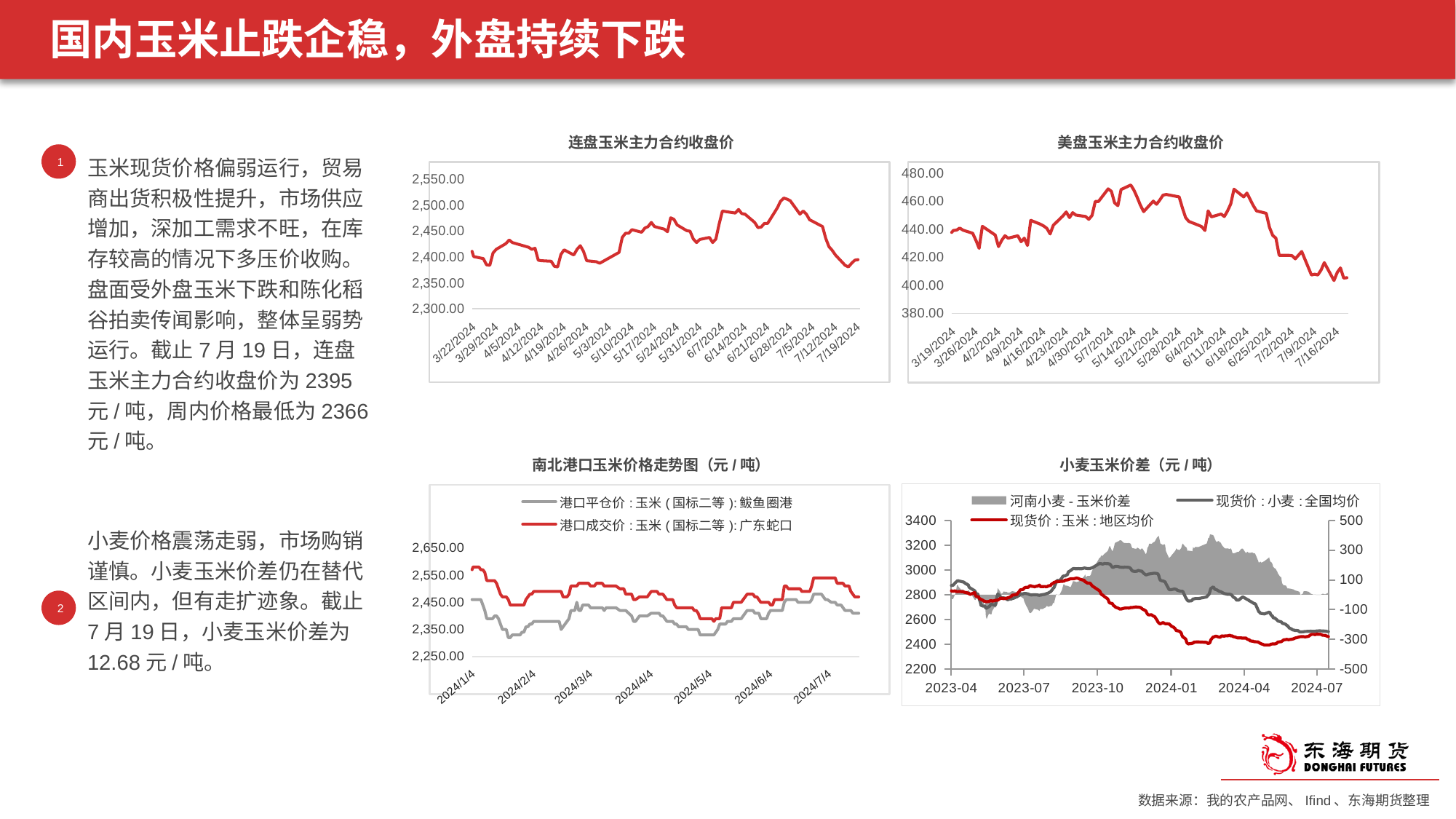

# 国内玉米止跌企稳，外盘持续下跌
连盘玉米主力合约收盘价

美盘玉米主力合约收盘价

1
玉米现货价格偏弱运行，贸易商出货积极性提升，市场供应增加，深加工需求不旺，在库存较高的情况下多压价收购。盘面受外盘玉米下跌和陈化稻谷拍卖传闻影响，整体呈弱势运行。截止7月19日，连盘玉米主力合约收盘价为2395元/吨，周内价格最低为2366元/吨。

### Chart

| Category |  |
|---|---|
| 45492 | 2395.0 |
| 45491 | 2394.0 |
| 45490 | 2388.0 |
| 45489 | 2381.0 |
| 45488 | 2384.0 |
| 45485 | 2404.0 |
| 45484 | 2413.0 |
| 45483 | 2420.0 |
| 45482 | 2436.0 |
| 45481 | 2459.0 |
| 45478 | 2469.0 |
| 45477 | 2472.0 |
| 45476 | 2483.0 |
| 45475 | 2489.0 |
| 45474 | 2483.0 |
| 45471 | 2509.0 |
| 45470 | 2512.0 |
| 45469 | 2514.0 |
| 45468 | 2508.0 |
| 45467 | 2495.0 |
| 45464 | 2465.0 |
| 45463 | 2465.0 |
| 45462 | 2458.0 |
| 45461 | 2457.0 |
| 45460 | 2467.0 |
| 45457 | 2483.0 |
| 45456 | 2484.0 |
| 45455 | 2492.0 |
| 45454 | 2485.0 |
| 45450 | 2489.0 |
| 45449 | 2464.0 |
| 45448 | 2435.0 |
| 45447 | 2428.0 |
| 45446 | 2438.0 |
| 45443 | 2434.0 |
| 45442 | 2428.0 |
| 45441 | 2435.0 |
| 45440 | 2450.0 |
| 45439 | 2451.0 |
| 45436 | 2462.0 |
| 45435 | 2473.0 |
| 45434 | 2476.0 |
| 45433 | 2449.0 |
| 45432 | 2454.0 |
| 45429 | 2459.0 |
| 45428 | 2467.0 |
| 45427 | 2459.0 |
| 45426 | 2456.0 |
| 45425 | 2448.0 |
| 45422 | 2453.0 |
| 45421 | 2446.0 |
| 45420 | 2446.0 |
| 45419 | 2438.0 |
| 45418 | 2409.0 |
| 45412 | 2388.0 |
| 45411 | 2391.0 |
| 45408 | 2393.0 |
| 45407 | 2411.0 |
| 45406 | 2422.0 |
| 45405 | 2415.0 |
| 45404 | 2404.0 |
| 45401 | 2414.0 |
| 45400 | 2405.0 |
| 45399 | 2381.0 |
| 45398 | 2382.0 |
| 45397 | 2392.0 |
| 45394 | 2393.0 |
| 45393 | 2394.0 |
| 45392 | 2417.0 |
| 45391 | 2415.0 |
| 45390 | 2419.0 |
| 45385 | 2428.0 |
| 45384 | 2433.0 |
| 45383 | 2426.0 |
| 45380 | 2415.0 |
| 45379 | 2408.0 |
| 45378 | 2384.0 |
| 45377 | 2385.0 |
| 45376 | 2397.0 |
| 45373 | 2401.0 |
| 45372 | 2421.0 |
| 45371 | 2424.0 |
| 45370 | 2420.0 |
| 45369 | 2440.0 |
| 45366 | 2451.0 |
| 45365 | 2425.0 |
| 45364 | 2438.0 |
| 45363 | 2441.0 |
| 45362 | 2428.0 |
| 45359 | 2445.0 |
| 45358 | 2452.0 |
| 45357 | 2453.0 |
| 45356 | 2444.0 |
| 45355 | 2440.0 |
| 45352 | 2462.0 |
| 45351 | 2462.0 |
| 45350 | 2452.0 |
| 45349 | 2453.0 |
| 45348 | 2460.0 |
| 45345 | 2463.0 |
| 45344 | 2464.0 |
| 45343 | 2426.0 |
| 45342 | 2404.0 |
| 45341 | 2391.0 |
| 45330 | 2413.0 |
| 45329 | 2407.0 |
| 45328 | 2415.0 |
| 45327 | 2395.0 |
| 45324 | 2405.0 |
| 45323 | 2401.0 |
| 45322 | 2390.0 |
| 45321 | 2373.0 |
| 45320 | 2376.0 |
| 45317 | 2358.0 |
| 45316 | 2347.0 |
| 45315 | 2345.0 |
| 45314 | 2340.0 |
| 45313 | 2323.0 |
| 45310 | 2343.0 |
| 45309 | 2358.0 |
| 45308 | 2357.0 |
| 45307 | 2386.0 |
| 45306 | 2384.0 |
| 45303 | 2375.0 |
| 45302 | 2406.0 |
| 45301 | 2355.0 |
| 45300 | 2387.0 |
| 45299 | 2390.0 |
| 45296 | 2395.0 |
| 45295 | 2423.0 |
| 45294 | 2435.0 |
| 45293 | 2424.0 |
| 45289 | 2413.0 |
| 45288 | 2437.0 |
| 45287 | 2410.0 |
| 45286 | 2417.0 |
| 45285 | 2436.0 |
| 45282 | 2416.0 |

### Chart

| Category |  |
|---|---|
| 45492 | 405.5 |
| 45491 | 405.25 |
| 45490 | 412.5 |
| 45489 | 409.25 |
| 45488 | 403.5 |
| 45485 | 416.25 |
| 45484 | 411.0 |
| 45483 | 407.5 |
| 45482 | 408.0 |
| 45481 | 407.5 |
| 45478 | 424.25 |
| 45476 | 419.0 |
| 45475 | 421.25 |
| 45474 | 421.5 |
| 45471 | 421.5 |
| 45470 | 433.75 |
| 45469 | 435.75 |
| 45468 | 441.5 |
| 45467 | 451.5 |
| 45464 | 453.25 |
| 45463 | 457.0 |
| 45461 | 466.0 |
| 45460 | 463.25 |
| 45457 | 468.75 |
| 45456 | 458.25 |
| 45455 | 453.25 |
| 45454 | 449.25 |
| 45453 | 451.0 |
| 45450 | 449.0 |
| 45449 | 453.25 |
| 45448 | 439.25 |
| 45447 | 442.0 |
| 45446 | 443.0 |
| 45443 | 445.75 |
| 45442 | 448.5 |
| 45441 | 455.5 |
| 45440 | 463.25 |
| 45436 | 465.0 |
| 45435 | 464.5 |
| 45434 | 461.0 |
| 45433 | 458.0 |
| 45432 | 460.25 |
| 45429 | 452.75 |
| 45428 | 457.25 |
| 45427 | 463.0 |
| 45426 | 468.0 |
| 45425 | 471.75 |
| 45422 | 468.5 |
| 45421 | 457.0 |
| 45420 | 459.0 |
| 45419 | 467.25 |
| 45418 | 469.0 |
| 45415 | 460.0 |
| 45414 | 460.0 |
| 45413 | 450.0 |
| 45412 | 447.25 |
| 45411 | 449.25 |
| 45408 | 450.25 |
| 45407 | 452.0 |
| 45406 | 448.5 |
| 45405 | 452.5 |
| 45404 | 449.75 |
| 45401 | 443.0 |
| 45400 | 436.75 |
| 45399 | 440.75 |
| 45398 | 442.5 |
| 45397 | 443.75 |
| 45394 | 446.5 |
| 45393 | 428.5 |
| 45392 | 433.75 |
| 45391 | 431.25 |
| 45390 | 435.5 |
| 45387 | 433.75 |
| 45386 | 435.5 |
| 45385 | 432.25 |
| 45384 | 427.75 |
| 45383 | 436.0 |
| 45379 | 442.25 |
| 45378 | 426.5 |
| 45377 | 432.25 |
| 45376 | 437.25 |
| 45373 | 439.5 |
| 45372 | 441.0 |
| 45371 | 439.5 |
| 45370 | 439.25 |
| 45369 | 436.5 |
| 45366 | 438.0 |
| 45365 | 434.5 |
| 45364 | 441.25 |
| 45363 | 441.75 |
| 45362 | 441.25 |
| 45359 | 439.75 |
| 45358 | 437.75 |
| 45357 | 429.0 |
| 45356 | 425.75 |
| 45355 | 430.25 |
| 45352 | 424.25 |
| 45351 | 430.0 |
| 45350 | 430.25 |
| 45349 | 424.25 |
| 45348 | 421.5 |
| 45345 | 413.75 |
| 45344 | 419.25 |
| 45343 | 423.25 |
| 45342 | 432.0 |
| 45338 | 429.5 |
| 45337 | 417.75 |
| 45336 | 424.0 |
| 45335 | 431.5 |
| 45334 | 430.75 |
| 45331 | 430.5 |
| 45330 | 433.25 |
| 45329 | 434.75 |
| 45328 | 438.25 |
| 45327 | 443.0 |
| 45324 | 442.75 |
| 45323 | 446.5 |
| 45322 | 448.0 |
| 45321 | 447.75 |
| 45320 | 439.75 |
| 45317 | 446.5 |
| 45316 | 451.0 |
| 45315 | 451.75 |
| 45314 | 446.75 |
| 45313 | 445.5 |
| 45310 | 445.25 |
| 45309 | 443.75 |
| 45308 | 442.0 |
| 45307 | 443.5 |
| 45303 | 448.75 |
| 45302 | 457.25 |
| 45301 | 459.0 |
| 45300 | 459.0 |
| 45299 | 454.5 |
| 45296 | 461.75 |
| 45295 | 466.75 |
| 45294 | 465.0 |
| 45293 | 464.5 |
| 45289 | 470.75 |
| 45288 | 474.25 |
| 45287 | 476.5 |
| 45286 | 480.5 |
| 45282 | 472.75 |
| 45281 | 472.5 |
| 45280 | 470.25 |
| 45279 | 472.75 |
| 45278 | 477.25 |
| 45275 | 482.5 |
| 45274 | 480.0 |
| 45273 | 480.0 |
| 45272 | 484.75 |
| 45271 | 482.0 |
| 45268 | 486.75 |
| 45267 | 487.5 |
| 45266 | 483.75 |
| 45265 | 490.25 |
| 45264 | 485.0 |
| 45261 | 484.0 |
| 45260 | 482.5 |
| 45259 | 475.75 |
| 45258 | 473.75 |
| 45257 | 475.5 |
| 45254 | 482.75 |
| 45252 | 487.5 |
| 45251 | 488.75 |
| 45250 | 487.5 |
| 45247 | 486.0 |
| 45246 | 492.5 |
| 45245 | 471.5 |
| 45244 | 478.5 |
| 45243 | 476.75 |
| 45240 | 464.0 |
| 45239 | 468.5 |
| 45238 | 475.0 |
| 45237 | 469.0 |
| 45236 | 477.75 |
| 45233 | 478.0 |
| 45232 | 470.0 |
| 45231 | 475.5 |
| 45230 | 479.0 |
| 45229 | 478.5 |
| 45226 | 481.5 |
| 45225 | 479.75 |
| 45224 | 480.5 |
| 45223 | 483.25 |
| 45222 | 490.75 |
| 45219 | 495.5 |
| 45218 | 505.25 |
| 45217 | 492.75 |
| 45216 | 488.75 |
| 45215 | 489.75 |
| 45212 | 494.0 |
| 45211 | 495.25 |
| 45210 | 488.0 |
| 45209 | 486.0 |
| 45208 | 488.25 |
| 45205 | 492.5 |
| 45204 | 496.25 |
| 45203 | 486.0 |
| 45202 | 487.75 |
| 45201 | 488.25 |
| 45198 | 476.0 |
| 45197 | 489.0 |
| 45196 | 484.75 |
| 45195 | 479.5 |
| 45194 | 481.75 |
| 45191 | 477.75 |
| 45190 | 475.0 |
| 45189 | 481.5 |
| 45188 | 476.0 |
| 45187 | 471.5 |
| 45184 | 475.25 |
| 45183 | 480.5 |
| 45182 | 482.0 |
| 45181 | 477.0 |
| 45180 | 486.0 |
| 45177 | 483.0 |
| 45176 | 486.5 |
| 45175 | 486.0 |
| 45174 | 486.5 |
| 45170 | 482.75 |
| 45169 | 479.25 |
| 45168 | 480.75 |
| 45167 | 487.25 |
| 45166 | 496.75 |
| 45163 | 487.0 |
| 45162 | 488.0 |
| 45161 | 489.75 |
| 45160 | 479.0 |
| 45159 | 482.25 |
| 45156 | 492.5 |
| 45155 | 486.5 |
| 45154 | 481.75 |
| 45153 | 473.75 |
| 45152 | 486.75 |
| 45149 | 487.25 |
| 45148 | 496.25 |
| 45147 | 496.0 |
| 45146 | 499.25 |
| 45145 | 498.0 |
| 45142 | 497.5 |

南北港口玉米价格走势图（元/吨）

小麦玉米价差（元/吨）

### Chart

| Category | 港口平仓价:玉米(国标二等):鲅鱼圈港 | 港口成交价:玉米(国标二等):广东蛇口 |
|---|---|---|
| 45492 | 2410.0 | 2470.0 |
| 45491 | 2410.0 | 2470.0 |
| 45490 | 2410.0 | 2470.0 |
| 45489 | 2410.0 | 2480.0 |
| 45488 | 2420.0 | 2490.0 |
| 45487 | 2420.0 | 2510.0 |
| 45486 | 2420.0 | 2510.0 |
| 45485 | 2420.0 | 2510.0 |
| 45484 | 2430.0 | 2520.0 |
| 45483 | 2440.0 | 2520.0 |
| 45482 | 2440.0 | 2520.0 |
| 45481 | 2440.0 | 2520.0 |
| 45480 | 2450.0 | 2540.0 |
| 45479 | 2450.0 | 2540.0 |
| 45478 | 2450.0 | 2540.0 |
| 45477 | None | None |
| 45476 | 2460.0 | 2540.0 |
| 45475 | 2460.0 | 2540.0 |
| 45474 | 2470.0 | 2540.0 |
| 45473 | 2480.0 | 2540.0 |
| 45472 | 2480.0 | 2540.0 |
| 45471 | 2480.0 | 2540.0 |
| 45470 | 2480.0 | 2540.0 |
| 45469 | 2480.0 | 2540.0 |
| 45468 | 2460.0 | 2510.0 |
| 45467 | 2450.0 | 2490.0 |
| 45466 | 2450.0 | 2490.0 |
| 45465 | 2450.0 | 2490.0 |
| 45464 | 2450.0 | 2490.0 |
| 45463 | 2450.0 | 2490.0 |
| 45462 | 2450.0 | 2500.0 |
| 45461 | 2450.0 | 2500.0 |
| 45460 | 2460.0 | 2500.0 |
| 45459 | 2460.0 | 2500.0 |
| 45458 | 2460.0 | 2500.0 |
| 45457 | 2460.0 | 2500.0 |
| 45456 | 2460.0 | 2500.0 |
| 45455 | 2460.0 | 2510.0 |
| 45454 | 2450.0 | 2510.0 |
| 45453 | 2420.0 | 2460.0 |
| 45452 | 2420.0 | 2460.0 |
| 45451 | 2420.0 | 2460.0 |
| 45450 | 2420.0 | 2460.0 |
| 45449 | 2420.0 | 2460.0 |
| 45448 | 2420.0 | 2440.0 |
| 45447 | 2420.0 | 2440.0 |
| 45446 | 2410.0 | 2450.0 |
| 45445 | 2390.0 | 2450.0 |
| 45444 | 2390.0 | 2450.0 |
| 45443 | 2390.0 | 2450.0 |
| 45442 | 2390.0 | 2450.0 |
| 45441 | 2410.0 | 2460.0 |
| 45440 | 2410.0 | 2470.0 |
| 45439 | 2410.0 | 2470.0 |
| 45438 | 2420.0 | 2480.0 |
| 45437 | 2420.0 | 2480.0 |
| 45436 | 2420.0 | 2480.0 |
| 45435 | 2420.0 | 2480.0 |
| 45434 | 2410.0 | 2470.0 |
| 45433 | 2400.0 | 2460.0 |
| 45432 | 2390.0 | 2450.0 |
| 45431 | 2390.0 | 2450.0 |
| 45430 | 2390.0 | 2450.0 |
| 45429 | 2390.0 | 2450.0 |
| 45428 | 2390.0 | 2450.0 |
| 45427 | 2380.0 | 2430.0 |
| 45426 | 2380.0 | 2430.0 |
| 45425 | 2380.0 | 2430.0 |
| 45424 | 2370.0 | 2430.0 |
| 45423 | 2370.0 | 2430.0 |
| 45422 | 2370.0 | 2430.0 |
| 45421 | 2370.0 | 2390.0 |
| 45420 | 2350.0 | 2390.0 |
| 45419 | 2340.0 | 2390.0 |
| 45418 | 2330.0 | 2380.0 |
| 45417 | 2330.0 | 2390.0 |
| 45416 | 2330.0 | 2390.0 |
| 45415 | 2330.0 | 2390.0 |
| 45414 | 2330.0 | 2390.0 |
| 45413 | 2330.0 | 2390.0 |
| 45412 | 2330.0 | 2390.0 |
| 45411 | 2330.0 | 2390.0 |
| 45410 | 2350.0 | 2410.0 |
| 45409 | 2350.0 | 2420.0 |
| 45408 | 2350.0 | 2420.0 |
| 45407 | 2350.0 | 2430.0 |
| 45406 | 2350.0 | 2430.0 |
| 45405 | 2350.0 | 2430.0 |
| 45404 | 2360.0 | 2430.0 |
| 45403 | 2360.0 | 2430.0 |
| 45402 | 2360.0 | 2430.0 |
| 45401 | 2360.0 | 2430.0 |
| 45400 | 2360.0 | 2430.0 |
| 45399 | 2370.0 | 2430.0 |
| 45398 | 2370.0 | 2440.0 |
| 45397 | 2380.0 | 2460.0 |
| 45396 | 2380.0 | 2460.0 |
| 45395 | 2380.0 | 2460.0 |
| 45394 | 2380.0 | 2460.0 |
| 45393 | 2390.0 | 2470.0 |
| 45392 | 2400.0 | 2480.0 |
| 45391 | 2400.0 | 2480.0 |
| 45390 | 2410.0 | 2480.0 |
| 45389 | 2410.0 | 2490.0 |
| 45388 | 2410.0 | 2490.0 |
| 45387 | 2410.0 | 2490.0 |
| 45386 | 2410.0 | 2490.0 |
| 45385 | None | None |
| 45384 | 2400.0 | 2470.0 |
| 45383 | 2400.0 | 2470.0 |
| 45382 | 2400.0 | 2470.0 |
| 45381 | 2400.0 | 2470.0 |
| 45380 | 2400.0 | 2470.0 |
| 45379 | None | None |
| 45378 | 2380.0 | 2460.0 |
| 45377 | 2380.0 | 2460.0 |
| 45376 | 2400.0 | 2480.0 |
| 45373 | 2420.0 | 2480.0 |
| 45372 | 2420.0 | 2500.0 |
| 45371 | 2420.0 | 2500.0 |
| 45370 | 2420.0 | 2500.0 |
| 45369 | None | None |
| 45368 | 2430.0 | 2510.0 |
| 45367 | 2430.0 | 2510.0 |
| 45366 | 2430.0 | 2510.0 |
| 45365 | 2430.0 | 2510.0 |
| 45364 | 2430.0 | 2510.0 |
| 45363 | 2430.0 | 2510.0 |
| 45362 | 2420.0 | 2510.0 |
| 45361 | 2430.0 | 2520.0 |
| 45360 | 2430.0 | 2520.0 |
| 45359 | 2430.0 | 2520.0 |
| 45358 | 2430.0 | 2520.0 |
| 45357 | 2430.0 | 2510.0 |
| 45356 | 2430.0 | 2510.0 |
| 45355 | 2430.0 | 2510.0 |
| 45354 | 2440.0 | 2520.0 |
| 45353 | 2440.0 | 2520.0 |
| 45352 | 2440.0 | 2520.0 |
| 45351 | 2440.0 | 2520.0 |
| 45350 | 2420.0 | 2520.0 |
| 45349 | 2420.0 | 2520.0 |
| 45348 | 2450.0 | 2510.0 |
| 45347 | 2420.0 | 2510.0 |
| 45346 | 2420.0 | 2510.0 |
| 45345 | 2420.0 | 2510.0 |
| 45344 | 2390.0 | 2480.0 |
| 45343 | 2380.0 | 2470.0 |
| 45342 | 2370.0 | 2470.0 |
| 45341 | 2360.0 | 2470.0 |
| 45340 | 2350.0 | 2490.0 |
| 45339 | 2380.0 | 2490.0 |
| 45338 | 2380.0 | 2490.0 |
| 45337 | 2380.0 | 2490.0 |
| 45336 | 2380.0 | 2490.0 |
| 45335 | 2380.0 | 2490.0 |
| 45334 | 2380.0 | 2490.0 |
| 45333 | 2380.0 | 2490.0 |
| 45332 | 2380.0 | 2490.0 |
| 45331 | 2380.0 | 2490.0 |
| 45330 | 2380.0 | 2490.0 |
| 45329 | 2380.0 | 2490.0 |
| 45328 | 2380.0 | 2490.0 |
| 45327 | 2380.0 | 2490.0 |
| 45326 | 2380.0 | 2490.0 |
| 45325 | 2370.0 | 2480.0 |
| 45324 | 2370.0 | 2480.0 |
| 45323 | 2360.0 | 2470.0 |
| 45322 | 2360.0 | 2460.0 |
| 45321 | 2340.0 | 2440.0 |
| 45320 | 2340.0 | 2440.0 |
| 45319 | 2330.0 | 2440.0 |
| 45318 | 2330.0 | 2440.0 |
| 45317 | 2330.0 | 2440.0 |
| 45316 | 2330.0 | 2440.0 |
| 45315 | 2330.0 | 2440.0 |
| 45314 | 2320.0 | 2440.0 |
| 45313 | 2320.0 | 2460.0 |
| 45312 | 2350.0 | 2470.0 |
| 45311 | 2350.0 | 2470.0 |
| 45310 | 2350.0 | 2470.0 |
| 45309 | 2370.0 | 2480.0 |
| 45308 | 2390.0 | 2500.0 |
| 45307 | 2400.0 | 2520.0 |
| 45306 | 2400.0 | 2530.0 |
| 45305 | 2390.0 | 2530.0 |
| 45304 | 2390.0 | 2530.0 |
| 45303 | 2390.0 | 2530.0 |
| 45302 | 2390.0 | 2530.0 |
| 45301 | 2420.0 | 2560.0 |
| 45300 | 2440.0 | 2570.0 |
| 45299 | 2460.0 | 2570.0 |
| 45298 | 2460.0 | 2580.0 |
| 45297 | 2460.0 | 2580.0 |
| 45296 | 2460.0 | 2580.0 |
| 45295 | 2460.0 | 2580.0 |
| 45294 | 2460.0 | 2560.0 |
| 45293 | 2460.0 | 2560.0 |
| 45292 | 2460.0 | 2560.0 |
| 45291 | 2460.0 | 2560.0 |
| 45290 | 2460.0 | 2560.0 |
| 45289 | 2460.0 | 2560.0 |
| 45288 | 2460.0 | 2550.0 |
| 45287 | 2460.0 | 2560.0 |
| 45286 | 2480.0 | 2580.0 |
| 45285 | 2490.0 | 2570.0 |
| 45284 | 2440.0 | 2550.0 |
| 45283 | 2440.0 | 2550.0 |
| 45282 | 2440.0 | 2550.0 |
| 45281 | 2430.0 | 2540.0 |
| 45280 | 2430.0 | 2540.0 |
| 45279 | 2450.0 | 2560.0 |
| 45278 | 2470.0 | 2590.0 |
| 45277 | 2510.0 | 2620.0 |
| 45276 | 2510.0 | 2620.0 |
| 45275 | 2510.0 | 2620.0 |
| 45274 | 2520.0 | 2620.0 |
| 45273 | 2540.0 | 2630.0 |
| 45272 | 2540.0 | 2650.0 |
| 45271 | 2580.0 | 2660.0 |
| 45270 | 2580.0 | 2660.0 |
| 45269 | 2580.0 | 2660.0 |
| 45268 | 2580.0 | 2660.0 |
| 45267 | 2580.0 | 2660.0 |
| 45266 | 2580.0 | 2660.0 |
| 45265 | 2590.0 | 2660.0 |
| 45264 | 2590.0 | 2660.0 |
| 45263 | 2600.0 | 2680.0 |
| 45262 | 2600.0 | 2680.0 |
| 45261 | 2600.0 | 2680.0 |
| 45260 | 2610.0 | 2680.0 |
| 45259 | 2610.0 | 2690.0 |
| 45258 | 2620.0 | 2710.0 |
| 45257 | 2620.0 | 2710.0 |
| 45256 | 2640.0 | 2730.0 |
| 45255 | 2640.0 | 2730.0 |
| 45254 | 2640.0 | 2730.0 |
| 45253 | 2640.0 | 2730.0 |
| 45252 | 2650.0 | 2740.0 |
| 45251 | 2660.0 | 2740.0 |
| 45250 | 2650.0 | 2740.0 |
| 45249 | 2640.0 | 2730.0 |
| 45248 | 2640.0 | 2730.0 |
| 45247 | 2640.0 | 2730.0 |
| 45246 | 2630.0 | 2730.0 |
| 45245 | 2630.0 | 2730.0 |
| 45244 | 2630.0 | 2710.0 |
| 45243 | 2630.0 | 2710.0 |
| 45242 | 2640.0 | 2730.0 |
| 45241 | 2640.0 | 2730.0 |
| 45240 | 2640.0 | 2730.0 |
| 45239 | 2630.0 | 2730.0 |
| 45238 | 2630.0 | 2730.0 |
| 45237 | 2630.0 | 2730.0 |
| 45236 | 2630.0 | 2720.0 |
| 45235 | 2620.0 | 2710.0 |
| 45234 | 2620.0 | 2710.0 |
| 45233 | 2620.0 | 2710.0 |
| 45232 | 2620.0 | 2710.0 |
| 45231 | 2610.0 | 2710.0 |
| 45230 | 2610.0 | 2710.0 |
| 45229 | 2600.0 | 2700.0 |
| 45228 | 2600.0 | 2700.0 |
| 45227 | 2600.0 | 2700.0 |
| 45226 | 2600.0 | 2700.0 |
| 45225 | 2630.0 | 2720.0 |
| 45224 | 2630.0 | 2720.0 |
| 45223 | 2620.0 | 2720.0 |
| 45222 | 2600.0 | 2720.0 |
| 45221 | 2590.0 | 2720.0 |
| 45220 | 2590.0 | 2720.0 |
| 45219 | 2590.0 | 2720.0 |
| 45218 | 2590.0 | 2730.0 |
| 45217 | 2620.0 | 2730.0 |
| 45216 | 2690.0 | 2760.0 |
| 45215 | 2710.0 | 2760.0 |
| 45214 | 2720.0 | 2770.0 |
| 45213 | 2720.0 | 2770.0 |
| 45212 | 2720.0 | 2770.0 |
| 45211 | 2720.0 | 2770.0 |
| 45210 | 2720.0 | 2780.0 |
| 45209 | 2720.0 | 2810.0 |
| 45208 | 2720.0 | 2810.0 |
| 45207 | 2730.0 | 2830.0 |
| 45206 | 2730.0 | 2850.0 |
| 45205 | 2730.0 | 2880.0 |
| 45204 | 2730.0 | 2880.0 |
| 45203 | 2730.0 | 2880.0 |
| 45202 | 2730.0 | 2880.0 |
| 45201 | 2730.0 | 2880.0 |
| 45200 | 2730.0 | 2880.0 |
| 45199 | 2730.0 | 2880.0 |
| 45197 | 2730.0 | 2880.0 |
| 45196 | 2740.0 | 2880.0 |
| 45195 | 2760.0 | 2910.0 |
| 45194 | 2800.0 | 2910.0 |
| 45193 | 2840.0 | 2930.0 |
| 45192 | 2840.0 | 2930.0 |
| 45191 | 2840.0 | 2930.0 |
| 45190 | 2840.0 | 2950.0 |
| 45189 | 2840.0 | 2950.0 |
| 45188 | 2840.0 | 2950.0 |
| 45187 | 2840.0 | 2950.0 |
| 45186 | 2850.0 | 2980.0 |
| 45185 | 2850.0 | 2980.0 |
| 45184 | 2850.0 | 2980.0 |
| 45183 | 2850.0 | 2980.0 |
| 45182 | 2860.0 | 2980.0 |
| 45181 | 2860.0 | 2990.0 |
| 45180 | 2870.0 | 3000.0 |
| 45179 | 2870.0 | 3000.0 |
| 45178 | 2870.0 | 3000.0 |
| 45177 | 2870.0 | 3000.0 |
| 45176 | 2870.0 | 3000.0 |
| 45175 | 2870.0 | 3000.0 |
| 45174 | 2860.0 | 3000.0 |
| 45173 | 2880.0 | 3000.0 |
| 45172 | 2880.0 | 3000.0 |
| 45171 | 2880.0 | 3000.0 |
| 45170 | 2880.0 | 3000.0 |
| 45169 | 2880.0 | 3000.0 |
| 45168 | 2860.0 | 2950.0 |
| 45167 | 2850.0 | 2940.0 |
| 45166 | 2850.0 | 2940.0 |
| 45165 | 2820.0 | 2940.0 |
| 45164 | 2820.0 | 2940.0 |
| 45163 | 2820.0 | 2940.0 |
| 45162 | 2820.0 | 2940.0 |
| 45161 | 2820.0 | 2940.0 |
| 45160 | 2820.0 | 2930.0 |
| 45159 | 2820.0 | 2930.0 |
| 45158 | 2820.0 | 2920.0 |
| 45157 | 2820.0 | 2920.0 |
| 45156 | None | 2920.0 |
| 45155 | None | 2920.0 |
| 45154 | None | 2920.0 |
| 45153 | None | 2930.0 |
| 45152 | None | 2940.0 |
| 45151 | None | 2950.0 |
| 45150 | None | 2950.0 |
| 45149 | None | 2950.0 |
| 45148 | None | 2950.0 |
| 45147 | 2820.0 | 2950.0 |
| 45146 | 2820.0 | 2920.0 |
| 45145 | 2820.0 | 2910.0 |
| 45144 | 2810.0 | 2890.0 |
| 45143 | 2810.0 | 2890.0 |
| 45142 | 2810.0 | 2890.0 |
| 45141 | 2810.0 | 2880.0 |
| 45140 | 2810.0 | 2880.0 |
| 45139 | 2810.0 | 2880.0 |
| 45138 | 2810.0 | 2880.0 |
| 45137 | 2810.0 | 2880.0 |
| 45136 | 2810.0 | 2880.0 |
| 45135 | 2810.0 | 2880.0 |
| 45134 | 2810.0 | 2880.0 |
| 45133 | 2810.0 | 2890.0 |
| 45132 | 2810.0 | 2890.0 |
| 45131 | 2810.0 | 2900.0 |
| 45130 | 2810.0 | 2900.0 |
| 45129 | 2810.0 | 2900.0 |
| 45128 | 2810.0 | 2900.0 |
| 45127 | 2810.0 | 2900.0 |
| 45126 | 2810.0 | 2910.0 |
| 45125 | None | 2910.0 |
| 45124 | 2810.0 | 2910.0 |
| 45123 | 2820.0 | 2910.0 |
| 45122 | 2820.0 | 2910.0 |
| 45121 | 2820.0 | 2910.0 |
| 45120 | 2850.0 | 2920.0 |
| 45119 | 2850.0 | 2940.0 |
| 45118 | 2850.0 | 2950.0 |
| 45117 | 2850.0 | 2950.0 |
| 45116 | 2850.0 | 2950.0 |
| 45115 | 2850.0 | 2950.0 |
| 45114 | 2850.0 | 2950.0 |
| 45113 | 2820.0 | 2950.0 |
| 45112 | 2820.0 | 2950.0 |
| 45111 | 2820.0 | 2950.0 |
| 45110 | 2820.0 | 2950.0 |
| 45109 | 2810.0 | 2950.0 |
| 45108 | 2810.0 | 2950.0 |
| 45107 | 2810.0 | 2950.0 |
| 45106 | 2810.0 | 2930.0 |
| 45105 | 2760.0 | 2900.0 |
| 45104 | 2760.0 | 2890.0 |
| 45103 | 2750.0 | 2880.0 |
| 45102 | 2740.0 | 2880.0 |
| 45101 | 2740.0 | 2880.0 |
| 45100 | 2740.0 | 2880.0 |
| 45099 | 2740.0 | 2880.0 |
| 45098 | 2740.0 | 2880.0 |
| 45097 | 2740.0 | 2870.0 |
| 45096 | 2720.0 | 2850.0 |
| 45095 | 2720.0 | 2810.0 |
| 45094 | 2720.0 | 2810.0 |
| 45093 | 2720.0 | 2810.0 |
| 45092 | 2700.0 | 2790.0 |
| 45091 | 2700.0 | 2790.0 |
| 45090 | 2700.0 | 2780.0 |
| 45089 | 2700.0 | 2800.0 |
| 45088 | 2700.0 | 2800.0 |
| 45087 | 2700.0 | 2800.0 |
| 45086 | 2700.0 | 2800.0 |
| 45085 | 2700.0 | 2800.0 |
| 45084 | 2700.0 | 2810.0 |
| 45083 | 2700.0 | 2810.0 |
| 45082 | 2700.0 | 2810.0 |
| 45081 | 2700.0 | 2810.0 |

### Chart

| Category | 河南小麦-玉米价差 | 现货价:小麦:全国均价 | 现货价:玉米:地区均价 |
|---|---|---|---|
| 45492 | 12.6900000000001 | 2502.22 | 2462.31 |
| 45491 | 11.3099999999999 | 2502.22 | 2463.69 |
| 45490 | 8.13999999999987 | 2503.33 | 2466.86 |
| 45489 | 5.98000000000002 | 2506.11 | 2469.02 |
| 45488 | 2.44999999999982 | 2506.67 | 2472.55 |
| 45485 | 6.86000000000013 | 2507.78 | 2473.14 |
| 45484 | 5.09999999999991 | 2508.06 | 2474.9 |
| 45483 | 0.860000000000127 | 2508.33 | 2479.14 |
| 45482 | -0.860000000000127 | 2508.61 | 2480.86 |
| 45481 | -0.670000000000073 | 2508.89 | 2480.67 |
| 45478 | -1.25 | 2507.78 | 2481.25 |
| 45477 | -1.05999999999995 | 2507.5 | 2481.06 |
| 45476 | 0.309999999999945 | 2505.28 | 2479.69 |
| 45475 | 2.0 | 2504.72 | 2478.0 |
| 45474 | -0.349999999999909 | 2504.72 | 2480.35 |
| 45471 | 4.61000000000013 | 2505.28 | 2480.39 |
| 45470 | 7.55000000000018 | 2506.39 | 2477.45 |
| 45469 | 11.4699999999998 | 2505.0 | 2473.53 |
| 45468 | 16.7600000000002 | 2505.0 | 2468.24 |
| 45467 | 20.6900000000001 | 2505.0 | 2464.31 |
| 45464 | 23.8200000000002 | 2503.61 | 2461.18 |
| 45463 | 24.29 | 2503.61 | 2460.71 |
| 45462 | 23.9000000000001 | 2502.78 | 2461.1 |
| 45461 | 23.5100000000002 | 2502.0 | 2461.49 |
| 45460 | 7.32999999999993 | 2500.83 | 2462.67 |
| 45457 | -1.28999999999996 | 2500.28 | 2461.29 |
| 45456 | 19.29 | 2500.28 | 2460.71 |
| 45455 | 21.25 | 2505.28 | 2458.75 |
| 45454 | 23.4099999999999 | 2511.11 | 2456.59 |
| 45450 | 29.8800000000001 | 2512.5 | 2450.12 |
| 45449 | 33.6100000000001 | 2515.28 | 2446.39 |
| 45448 | 36.5500000000002 | 2515.56 | 2443.45 |
| 45447 | 37.02 | 2517.22 | 2442.98 |
| 45446 | 39.3699999999999 | 2523.61 | 2440.63 |
| 45443 | 41.7600000000002 | 2532.22 | 2438.24 |
| 45442 | 42.75 | 2540.83 | 2437.25 |
| 45441 | 41.5700000000002 | 2550.28 | 2438.43 |
| 45440 | 50.1999999999998 | 2551.39 | 2439.8 |
| 45439 | 61.5700000000002 | 2559.44 | 2438.43 |
| 45436 | 63.73 | 2568.11 | 2436.27 |
| 45435 | 69.8000000000002 | 2568.11 | 2430.2 |
| 45434 | 79.1199999999999 | 2572.78 | 2425.88 |
| 45433 | 118.82 | 2581.67 | 2421.18 |
| 45432 | 118.82 | 2582.78 | 2421.18 |
| 45429 | 141.67 | 2587.78 | 2418.33 |
| 45428 | 155.78 | 2595.28 | 2414.22 |
| 45427 | 164.22 | 2601.11 | 2405.78 |
| 45426 | 175.2 | 2605.83 | 2404.8 |
| 45425 | 176.57 | 2612.5 | 2403.43 |
| 45423 | 186.76 | 2613.61 | 2403.24 |
| 45422 | 206.76 | 2629.17 | 2403.24 |
| 45421 | 217.94 | 2632.5 | 2402.06 |
| 45420 | 219.31 | 2639.72 | 2400.69 |
| 45419 | 228.24 | 2655.0 | 2396.76 |
| 45418 | 250.59 | 2659.72 | 2394.41 |
| 45412 | 225.39 | 2645.0 | 2394.61 |
| 45411 | 222.76 | 2646.11 | 2397.24 |
| 45410 | 219.41 | 2646.67 | 2400.59 |
| 45408 | 215.78 | 2648.89 | 2404.22 |
| 45407 | 222.55 | 2650.0 | 2407.45 |
| 45406 | 218.63 | 2659.44 | 2411.37 |
| 45405 | 214.71 | 2663.89 | 2415.29 |
| 45404 | 230.39 | 2677.22 | 2419.61 |
| 45401 | 269.33 | 2722.78 | 2420.67 |
| 45400 | 279.14 | 2728.33 | 2420.86 |
| 45399 | 277.76 | 2729.44 | 2422.24 |
| 45398 | 280.02 | 2732.78 | 2424.98 |
| 45397 | 284.51 | 2736.94 | 2425.49 |
| 45394 | 281.37 | 2748.89 | 2428.63 |
| 45393 | 282.35 | 2751.11 | 2437.65 |
| 45392 | 281.76 | 2757.78 | 2438.24 |
| 45391 | 289.22 | 2760.56 | 2440.78 |
| 45390 | 285.49 | 2762.78 | 2444.51 |
| 45389 | 279.02 | 2768.06 | 2450.98 |
| 45385 | 309.61 | 2782.5 | 2450.39 |
| 45384 | 310.0 | 2778.06 | 2450.0 |
| 45383 | 307.75 | 2773.06 | 2452.25 |
| 45380 | 287.75 | 2756.67 | 2452.25 |
| 45379 | 288.43 | 2756.67 | 2451.57 |
| 45378 | 287.06 | 2756.67 | 2452.94 |
| 45377 | 285.29 | 2756.67 | 2454.71 |
| 45376 | 281.57 | 2770.28 | 2458.43 |
| 45373 | 277.45 | 2781.94 | 2462.55 |
| 45372 | 282.35 | 2790.56 | 2467.65 |
| 45371 | 301.96 | 2798.89 | 2468.04 |
| 45370 | 312.55 | 2801.67 | 2467.45 |
| 45369 | 306.67 | 2803.89 | 2473.33 |
| 45366 | 311.57 | 2803.89 | 2468.43 |
| 45365 | 311.37 | 2805.56 | 2468.63 |
| 45364 | 311.37 | 2807.22 | 2468.63 |
| 45363 | 311.37 | 2808.33 | 2468.63 |
| 45362 | 314.31 | 2809.44 | 2465.69 |
| 45359 | 332.35 | 2818.89 | 2467.65 |
| 45358 | 344.31 | 2823.33 | 2465.69 |
| 45357 | 352.35 | 2825.56 | 2457.65 |
| 45356 | 352.75 | 2826.11 | 2457.25 |
| 45355 | 361.18 | 2830.0 | 2458.82 |
| 45352 | 354.71 | 2841.67 | 2465.29 |
| 45351 | 364.51 | 2842.22 | 2465.49 |
| 45350 | 377.06 | 2845.0 | 2462.94 |
| 45349 | 390.39 | 2856.67 | 2459.61 |
| 45348 | 400.59 | 2863.33 | 2459.41 |
| 45345 | 404.9 | 2849.72 | 2435.1 |
| 45344 | 405.49 | 2826.67 | 2414.51 |
| 45343 | 380.39 | 2806.11 | 2409.61 |
| 45342 | 382.55 | 2796.94 | 2407.45 |
| 45341 | 361.57 | 2792.5 | 2408.43 |
| 45340 | 344.12 | 2782.5 | 2415.88 |
| 45330 | 320.98 | 2769.44 | 2419.02 |
| 45329 | 320.59 | 2769.44 | 2419.41 |
| 45328 | 320.98 | 2769.44 | 2419.02 |
| 45327 | 320.98 | 2769.44 | 2419.02 |
| 45326 | 321.57 | 2769.44 | 2418.43 |
| 45324 | 312.16 | 2766.11 | 2417.84 |
| 45323 | 320.59 | 2766.11 | 2409.41 |
| 45322 | 290.2 | 2758.33 | 2409.8 |
| 45321 | 294.12 | 2750.56 | 2405.88 |
| 45320 | 294.12 | 2750.56 | 2405.88 |
| 45317 | 296.27 | 2748.89 | 2403.73 |
| 45316 | 292.55 | 2753.06 | 2407.45 |
| 45315 | 314.9 | 2763.61 | 2415.1 |
| 45314 | 320.59 | 2772.78 | 2439.41 |
| 45313 | 323.33 | 2786.11 | 2446.67 |
| 45310 | 344.02 | 2827.78 | 2460.98 |
| 45309 | 332.65 | 2828.33 | 2472.35 |
| 45308 | 312.06 | 2828.33 | 2492.94 |
| 45307 | 306.18 | 2829.44 | 2498.82 |
| 45306 | 300.0 | 2830.56 | 2505.0 |
| 45303 | 304.41 | 2836.94 | 2510.59 |
| 45302 | 311.57 | 2844.17 | 2508.43 |
| 45301 | 298.43 | 2844.17 | 2521.57 |
| 45300 | 290.59 | 2846.67 | 2529.41 |
| 45299 | 283.53 | 2845.83 | 2536.47 |
| 45296 | 264.51 | 2841.11 | 2545.49 |
| 45295 | 256.86 | 2840.56 | 2553.14 |
| 45294 | 252.35 | 2840.56 | 2557.65 |
| 45293 | 245.29 | 2841.67 | 2564.71 |
| 45289 | 293.14 | 2889.44 | 2566.86 |
| 45288 | 333.14 | 2904.44 | 2566.86 |
| 45287 | 340.78 | 2905.56 | 2569.22 |
| 45286 | 335.8 | 2910.83 | 2574.2 |
| 45285 | 335.22 | 2910.83 | 2574.78 |
| 45282 | 344.73 | 2916.94 | 2565.27 |
| 45281 | 372.47 | 2931.39 | 2567.53 |
| 45280 | 396.39 | 2955.83 | 2573.61 |
| 45279 | 389.53 | 2968.06 | 2580.47 |
| 45278 | 386.2 | 2970.83 | 2593.8 |
| 45275 | 356.59 | 2973.61 | 2623.41 |
| 45274 | 353.84 | 2973.61 | 2626.16 |
| 45273 | 351.88 | 2971.94 | 2628.12 |
| 45272 | 345.8 | 2971.67 | 2634.2 |
| 45271 | 341.98 | 2970.56 | 2638.02 |
| 45268 | 342.94 | 2966.94 | 2637.06 |
| 45267 | 321.41 | 2966.39 | 2638.59 |
| 45266 | 316.71 | 2963.61 | 2643.29 |
| 45265 | 285.53 | 2961.39 | 2654.47 |
| 45264 | 271.02 | 2959.72 | 2668.98 |
| 45261 | 299.29 | 2974.17 | 2680.71 |
| 45260 | 307.33 | 2981.39 | 2682.67 |
| 45259 | 311.73 | 2990.56 | 2688.27 |
| 45258 | 307.22 | 2990.56 | 2692.78 |
| 45257 | 302.51 | 2991.39 | 2697.49 |
| 45254 | 315.16 | 2996.39 | 2699.84 |
| 45253 | 315.94 | 2990.28 | 2699.06 |
| 45252 | 308.51 | 2989.44 | 2701.49 |
| 45251 | 308.8 | 2989.44 | 2701.2 |
| 45250 | 310.18 | 2988.06 | 2699.82 |
| 45247 | 313.02 | 2991.67 | 2696.98 |
| 45246 | 323.02 | 3000.0 | 2696.98 |
| 45245 | 342.82 | 3011.11 | 2697.18 |
| 45244 | 345.18 | 3016.39 | 2694.82 |
| 45243 | 347.53 | 3020.0 | 2692.47 |
| 45240 | 346.75 | 3022.22 | 2693.25 |
| 45239 | 347.73 | 3022.22 | 2692.27 |
| 45238 | 347.33 | 3022.22 | 2692.67 |
| 45237 | 348.31 | 3022.78 | 2691.69 |
| 45236 | 349.88 | 3020.28 | 2690.12 |
| 45233 | 365.37 | 3021.39 | 2684.63 |
| 45232 | 365.57 | 3022.5 | 2684.43 |
| 45231 | 364.59 | 3023.06 | 2685.41 |
| 45230 | 360.47 | 3026.67 | 2689.53 |
| 45229 | 357.53 | 3027.78 | 2692.47 |
| 45226 | 350.67 | 3029.44 | 2699.33 |
| 45225 | 343.65 | 3027.22 | 2706.35 |
| 45224 | 319.73 | 3023.33 | 2710.27 |
| 45223 | 303.29 | 3021.11 | 2716.71 |
| 45222 | 290.86 | 3021.67 | 2729.14 |
| 45219 | 327.14 | 3047.22 | 2732.86 |
| 45218 | 321.65 | 3048.61 | 2738.35 |
| 45217 | 303.22 | 3050.28 | 2756.78 |
| 45216 | 292.43 | 3050.28 | 2767.57 |
| 45215 | 287.73 | 3050.83 | 2772.27 |
| 45212 | 274.39 | 3051.94 | 2785.61 |
| 45211 | 268.71 | 3049.17 | 2791.29 |
| 45210 | 262.43 | 3047.5 | 2797.57 |
| 45209 | 259.49 | 3048.33 | 2800.51 |
| 45208 | 264.59 | 3050.56 | 2805.41 |
| 45207 | 247.92 | 3050.56 | 2822.08 |
| 45206 | 248.31 | 3052.22 | 2831.69 |
| 45197 | 163.9 | 3017.22 | 2871.1 |
| 45196 | 150.86 | 3016.39 | 2879.14 |
| 45195 | 132.39 | 3013.33 | 2887.61 |
| 45194 | 126.9 | 3011.11 | 2893.1 |
| 45191 | 126.9 | 3011.11 | 2893.1 |
| 45190 | 122.39 | 3012.22 | 2897.61 |
| 45189 | 117.88 | 3012.78 | 2902.12 |
| 45188 | 136.71 | 3015.0 | 2903.29 |
| 45187 | 124.55 | 3015.56 | 2915.45 |
| 45184 | 109.25 | 3010.0 | 2920.75 |
| 45183 | 97.0999999999999 | 3010.0 | 2922.9 |
| 45182 | 94.75 | 3010.0 | 2925.25 |
| 45181 | 94.6300000000001 | 3008.89 | 2925.37 |
| 45180 | 89.0999999999999 | 3010.56 | 2930.9 |
| 45177 | 85.02 | 3008.89 | 2934.98 |
| 45176 | 88.71 | 3009.44 | 2931.29 |
| 45175 | 88.5500000000002 | 3010.56 | 2931.45 |
| 45174 | 91.29 | 3010.56 | 2928.71 |
| 45173 | 91.4899999999998 | 3011.11 | 2928.51 |
| 45170 | 51.4899999999998 | 2995.77 | 2928.51 |
| 45169 | 53.1599999999999 | 2991.67 | 2926.84 |
| 45168 | 55.02 | 2987.22 | 2924.98 |
| 45167 | 57.96 | 2984.44 | 2922.04 |
| 45166 | 60.1199999999999 | 2962.78 | 2919.88 |
| 45163 | 62.0799999999999 | 2952.22 | 2917.92 |
| 45162 | 69.5300000000002 | 2951.11 | 2910.47 |
| 45161 | 70.1199999999999 | 2951.11 | 2909.88 |
| 45160 | 51.29 | 2947.22 | 2908.71 |
| 45159 | 31.4899999999998 | 2935.0 | 2908.51 |
| 45156 | -2.13999999999987 | 2912.5 | 2907.14 |
| 45155 | -2.44999999999982 | 2913.06 | 2907.45 |
| 45154 | 0.960000000000036 | 2915.28 | 2904.04 |
| 45153 | -1.0 | 2914.72 | 2906.0 |
| 45152 | 5.01999999999998 | 2903.33 | 2904.98 |
| 45149 | -58.98 | 2855.0 | 2898.98 |
| 45148 | -51.9200000000001 | 2852.22 | 2891.92 |
| 45147 | -69.7600000000002 | 2839.44 | 2889.76 |
| 45146 | -75.25 | 2833.33 | 2885.25 |
| 45145 | -74.8600000000001 | 2825.0 | 2874.86 |
| 45142 | -81.5300000000002 | 2813.89 | 2871.53 |
| 45141 | -77.02 | 2811.67 | 2867.02 |
| 45140 | -75.25 | 2809.44 | 2865.25 |
| 45139 | -84.3899999999999 | 2807.78 | 2864.39 |
| 45138 | -86.5500000000002 | 2803.89 | 2866.55 |
| 45135 | -96.2399999999998 | 2801.11 | 2866.24 |
| 45134 | -96.04 | 2800.0 | 2866.04 |
| 45133 | -95.7600000000002 | 2797.22 | 2865.76 |
| 45132 | -95.5700000000002 | 2798.33 | 2865.57 |
| 45131 | -108.17 | 2795.0 | 2878.17 |
| 45128 | -97.8000000000002 | 2798.89 | 2867.8 |
| 45127 | -98.7800000000002 | 2799.44 | 2868.78 |
| 45126 | -96.3899999999999 | 2799.44 | 2866.39 |
| 45125 | -94.1599999999999 | 2799.44 | 2864.16 |
| 45124 | -96.1599999999999 | 2800.28 | 2866.16 |
| 45121 | -118.9 | 2798.33 | 2868.9 |
| 45120 | -123.06 | 2798.89 | 2873.06 |
| 45119 | -121.96 | 2800.56 | 2871.96 |
| 45118 | -117.29 | 2802.78 | 2867.29 |
| 45117 | -99.6900000000001 | 2806.11 | 2859.69 |
| 45114 | -69.8000000000002 | 2810.0 | 2859.8 |
| 45113 | -56.98 | 2809.44 | 2856.98 |
| 45112 | -45.4099999999999 | 2810.0 | 2855.41 |
| 45111 | -25.1799999999998 | 2809.44 | 2845.18 |
| 45110 | -22.04 | 2805.0 | 2842.04 |
| 45107 | -10.0 | 2809.44 | 2840.0 |
| 45106 | -8.82000000000016 | 2793.33 | 2828.82 |
| 45105 | -0.590000000000146 | 2792.22 | 2820.59 |
| 45104 | 4.71000000000004 | 2788.89 | 2815.29 |
| 45103 | 16.8600000000001 | 2783.33 | 2803.14 |
| 45102 | 17.6500000000001 | 2781.67 | 2802.35 |
| 45098 | 23.3299999999999 | 2770.0 | 2796.67 |
| 45097 | 23.9200000000001 | 2773.89 | 2796.08 |
| 45096 | 21.5700000000002 | 2764.44 | 2788.43 |
| 45093 | 12.3499999999999 | 2766.11 | 2777.65 |
| 45092 | 14.6300000000001 | 2758.89 | 2775.37 |
| 45091 | 14.9400000000001 | 2760.0 | 2775.06 |
| 45090 | 19.8400000000001 | 2763.33 | 2770.16 |
| 45089 | 19.25 | 2770.56 | 2770.75 |
| 45086 | 21.8800000000001 | 2775.0 | 2768.12 |
| 45085 | 9.61000000000013 | 2774.44 | 2770.39 |
| 45084 | 8.03999999999996 | 2772.78 | 2771.96 |
| 45083 | 7.84000000000015 | 2776.11 | 2772.16 |
| 45082 | 19.8000000000002 | 2786.67 | 2770.2 |
| 45079 | 43.96 | 2806.11 | 2756.04 |
| 45078 | 14.4299999999998 | 2785.56 | 2755.57 |
| 45077 | -85.5700000000002 | 2738.89 | 2755.57 |
| 45076 | -85.29 | 2718.33 | 2755.29 |
| 45075 | -82.1599999999999 | 2715.56 | 2752.16 |
| 45072 | -108.51 | 2721.67 | 2748.51 |
| 45071 | -131.57 | 2722.78 | 2751.57 |
| 45070 | -131.37 | 2720.56 | 2751.37 |
| 45069 | -129.61 | 2709.44 | 2749.61 |
| 45068 | -125.69 | 2703.89 | 2745.69 |
| 45065 | -163.92 | 2692.22 | 2743.92 |
| 45064 | -144.9 | 2690.56 | 2744.9 |
| 45063 | -46.8600000000001 | 2707.22 | 2746.86 |
| 45062 | -46.4699999999998 | 2710.0 | 2746.47 |
| 45061 | -72.75 | 2707.22 | 2752.75 |
| 45058 | -62.0799999999999 | 2714.44 | 2762.08 |
| 45057 | -46.1999999999998 | 2743.33 | 2766.2 |
| 45056 | -38.1599999999999 | 2758.89 | 2768.16 |
| 45055 | -41.02 | 2783.33 | 2781.02 |
| 45054 | -23.7600000000002 | 2805.0 | 2783.76 |
| 45052 | -26.4299999999998 | 2809.44 | 2786.43 |
| 45051 | -35.6500000000001 | 2822.22 | 2795.65 |
| 45050 | -32.6799999999998 | 2833.06 | 2817.68 |
| 45044 | 18.2399999999998 | 2856.11 | 2801.76 |
| 45043 | 28.1199999999999 | 2862.22 | 2811.88 |
| 45042 | 28.1199999999999 | 2880.56 | 2811.88 |
| 45041 | 24.5500000000002 | 2881.67 | 2815.45 |
| 45040 | 25.25 | 2887.78 | 2814.75 |
| 45039 | 21.5300000000002 | 2887.78 | 2818.47 |
| 45037 | 20.3499999999999 | 2899.44 | 2819.65 |
| 45036 | 35.4499999999998 | 2902.78 | 2824.55 |
| 45035 | 35.0599999999999 | 2904.44 | 2824.94 |
| 45034 | 35.8400000000001 | 2905.0 | 2824.16 |
| 45033 | 34.4699999999998 | 2907.78 | 2825.53 |
| 45030 | 53.8800000000001 | 2910.56 | 2826.12 |
| 45029 | 64.4699999999998 | 2914.44 | 2825.53 |
| 45028 | 64.8600000000001 | 2909.44 | 2825.14 |
| 45027 | 34.3699999999999 | 2903.33 | 2825.63 |
| 45026 | 8.7800000000002 | 2897.78 | 2831.22 |
| 45023 | -28.9400000000001 | 2875.56 | 2828.94 |
| 45022 | -28.3499999999999 | 2875.56 | 2828.35 |
| 45021 | -31.5300000000002 | 2874.44 | 2831.53 |
小麦价格震荡走弱，市场购销谨慎。小麦玉米价差仍在替代区间内，但有走扩迹象。截止7月19日，小麦玉米价差为12.68元/吨。
2
数据来源：我的农产品网、Ifind、东海期货整理